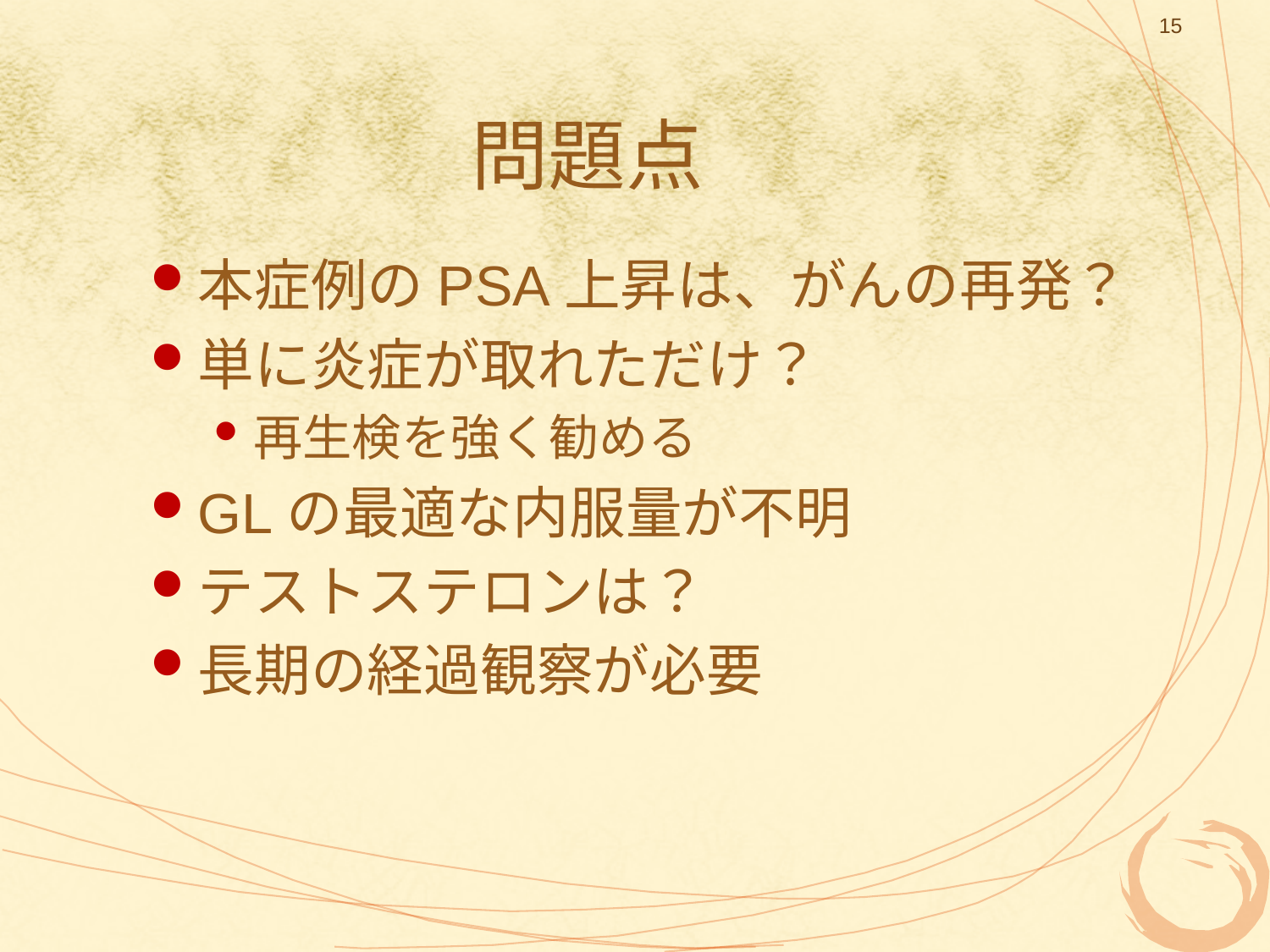

15
# 問題点
本症例のPSA上昇は、がんの再発？
単に炎症が取れただけ？
再生検を強く勧める
GLの最適な内服量が不明
テストステロンは？
長期の経過観察が必要